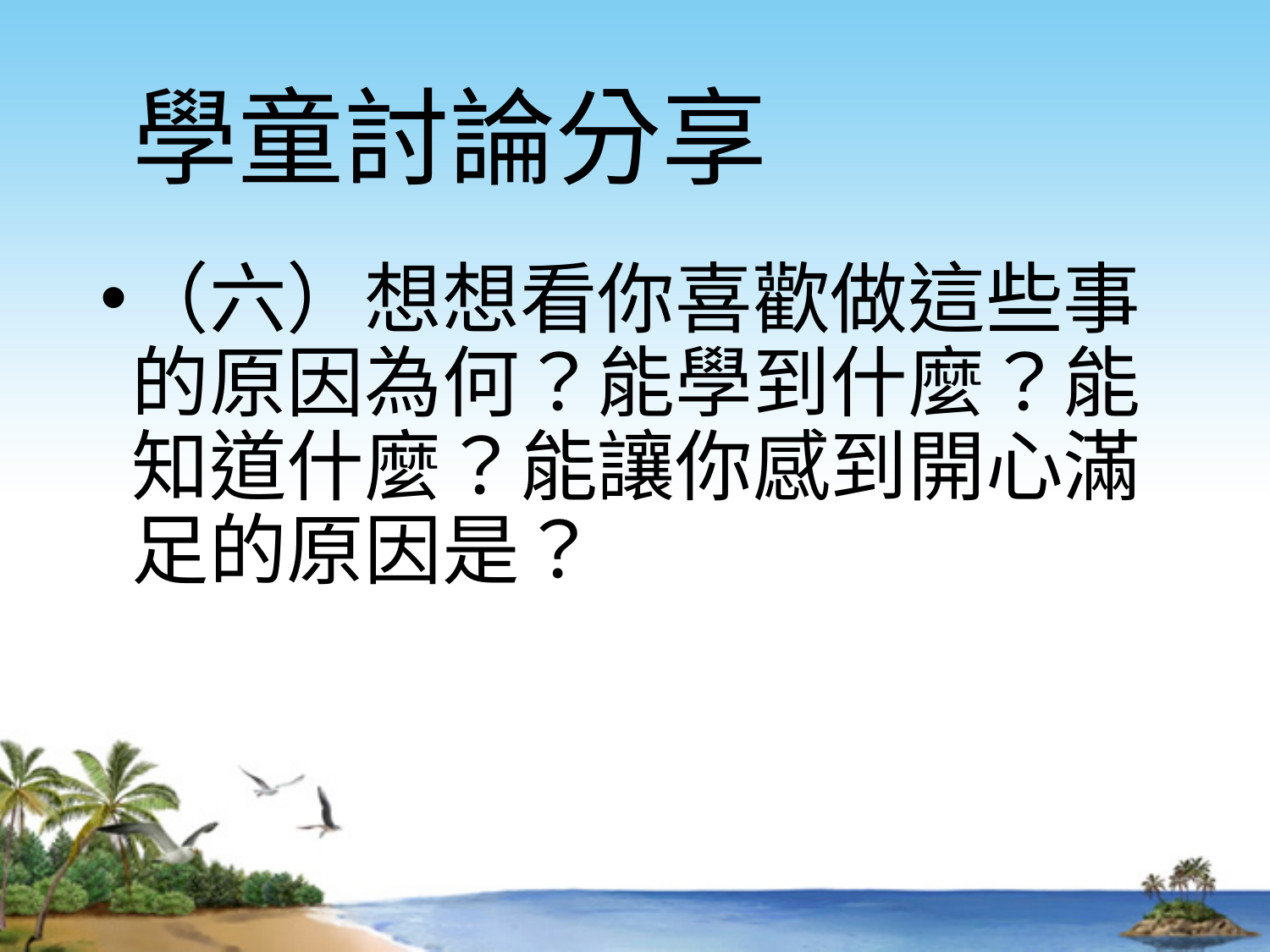

# 學童討論分享
（六）想想看你喜歡做這些事的原因為何？能學到什麼？能知道什麼？能讓你感到開心滿足的原因是？